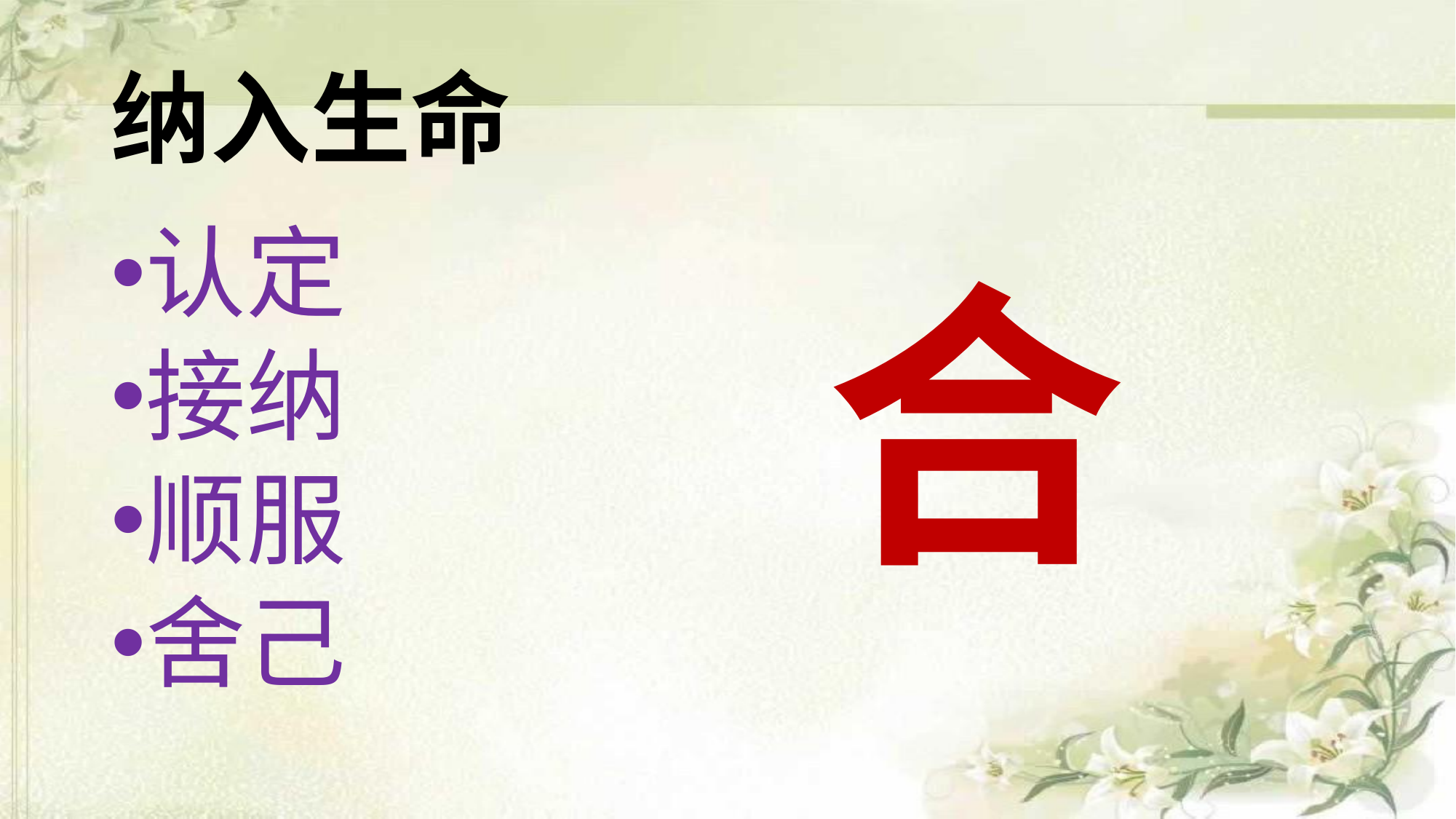

# 纳入生命
认定
接纳
顺服
舍己

合